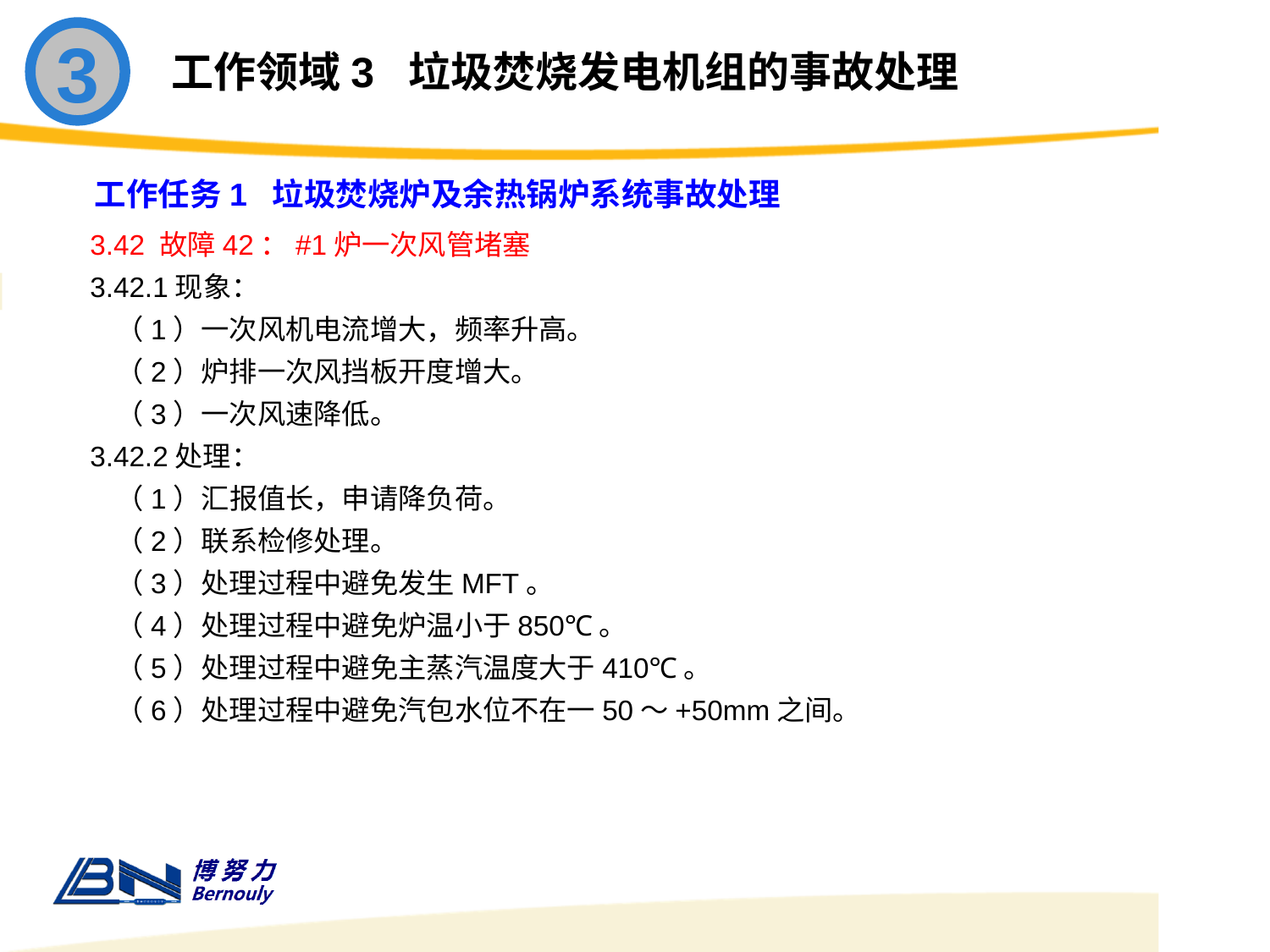

3
工作领域3  垃圾焚烧发电机组的事故处理
工作任务1  垃圾焚烧炉及余热锅炉系统事故处理
3.42 故障42：#1炉一次风管堵塞
3.42.1现象：
   （1）一次风机电流增大，频率升高。
   （2）炉排一次风挡板开度增大。
   （3）一次风速降低。
3.42.2处理：
   （1）汇报值长，申请降负荷。
   （2）联系检修处理。
   （3）处理过程中避免发生MFT。
   （4）处理过程中避免炉温小于850℃。
   （5）处理过程中避免主蒸汽温度大于410℃。
   （6）处理过程中避免汽包水位不在一50～+50mm之间。